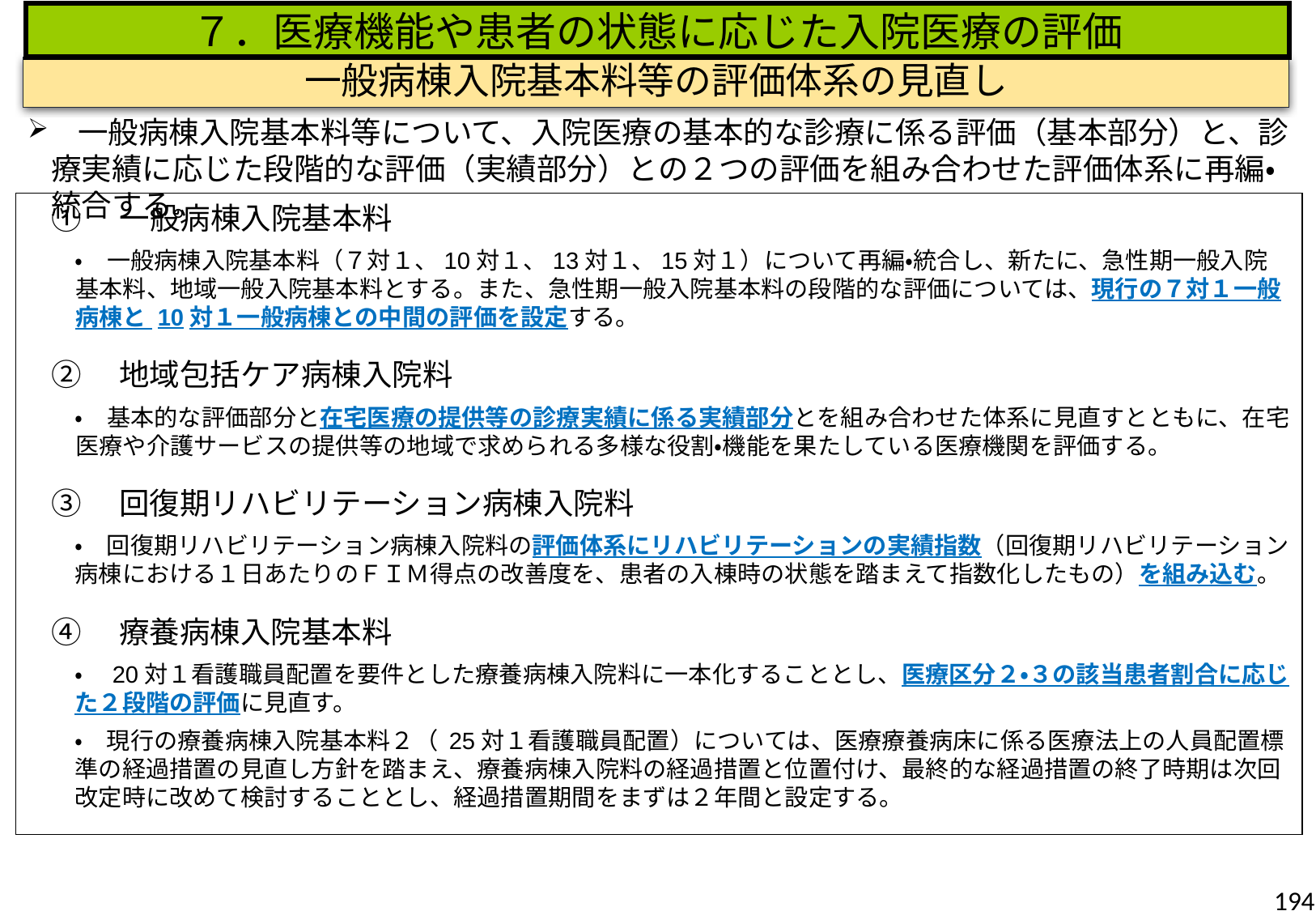

７．医療機能や患者の状態に応じた入院医療の評価
一般病棟入院基本料等の評価体系の見直し
　一般病棟入院基本料等について、入院医療の基本的な診療に係る評価（基本部分）と、診療実績に応じた段階的な評価（実績部分）との２つの評価を組み合わせた評価体系に再編・統合する。
①　一般病棟入院基本料
　・　一般病棟入院基本料（７対１、10対１、13対１、15対１）について再編・統合し、新たに、急性期一般入院基本料、地域一般入院基本料とする。また、急性期一般入院基本料の段階的な評価については、現行の７対１一般病棟と 10対１一般病棟との中間の評価を設定する。
②　地域包括ケア病棟入院料
　・　基本的な評価部分と在宅医療の提供等の診療実績に係る実績部分とを組み合わせた体系に見直すとともに、在宅医療や介護サービスの提供等の地域で求められる多様な役割・機能を果たしている医療機関を評価する。
③　回復期リハビリテーション病棟入院料
　・　回復期リハビリテーション病棟入院料の評価体系にリハビリテーションの実績指数（回復期リハビリテーション病棟における１日あたりのＦＩＭ得点の改善度を、患者の入棟時の状態を踏まえて指数化したもの）を組み込む。
④　療養病棟入院基本料
　・　20対１看護職員配置を要件とした療養病棟入院料に一本化することとし、医療区分２・３の該当患者割合に応じた２段階の評価に見直す。
　・　現行の療養病棟入院基本料２（ 25対１看護職員配置）については、医療療養病床に係る医療法上の人員配置標準の経過措置の見直し方針を踏まえ、療養病棟入院料の経過措置と位置付け、最終的な経過措置の終了時期は次回改定時に改めて検討することとし、経過措置期間をまずは２年間と設定する。
194